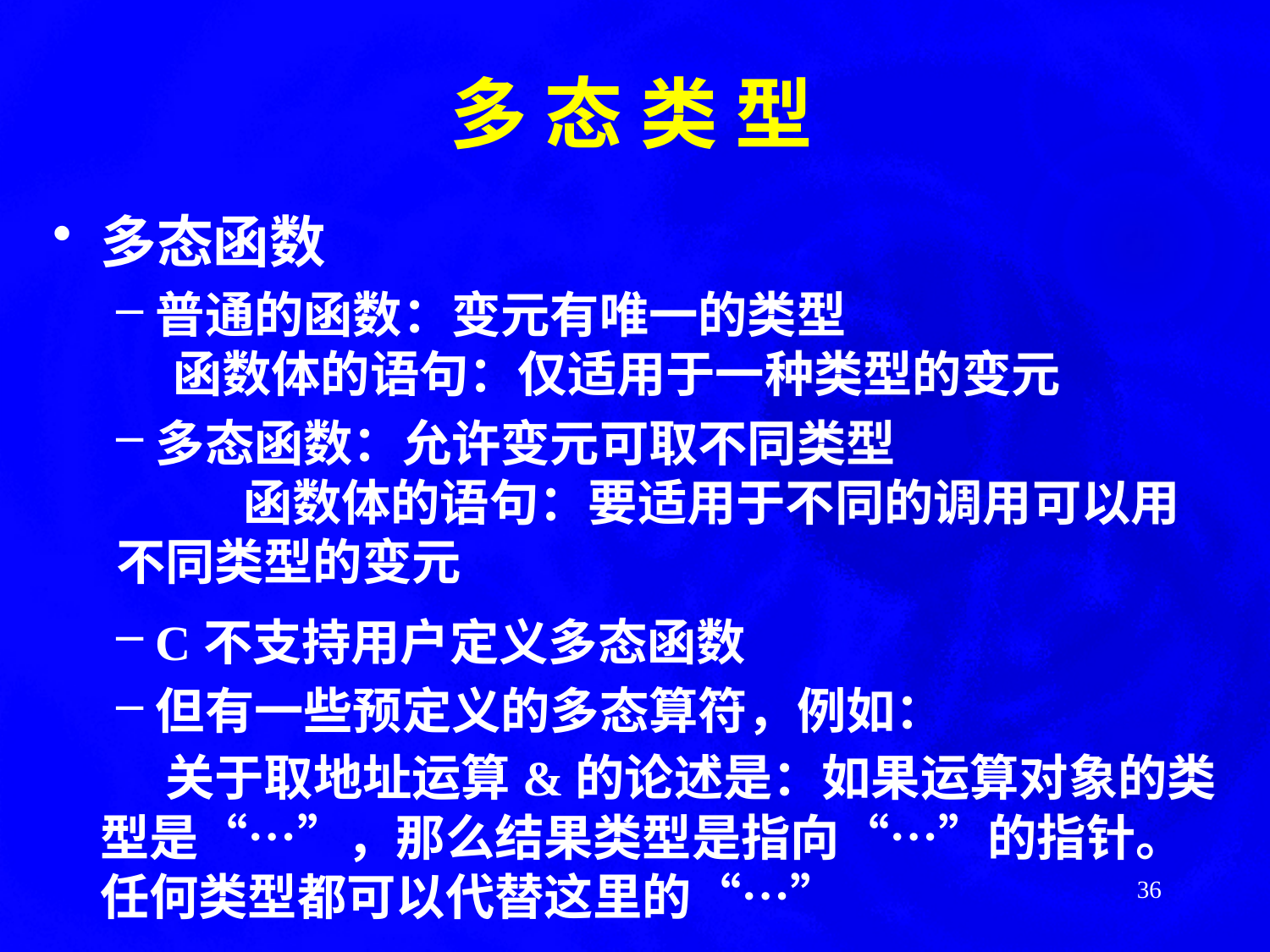

多 态 类 型
多态函数
普通的函数：变元有唯一的类型
    函数体的语句：仅适用于一种类型的变元
多态函数：允许变元可取不同类型
	函数体的语句：要适用于不同的调用可以用不同类型的变元
C不支持用户定义多态函数
但有一些预定义的多态算符，例如：
	    关于取地址运算&的论述是：如果运算对象的类
	型是“…”，那么结果类型是指向“…”的指针。任何类型都可以代替这里的“…”
36